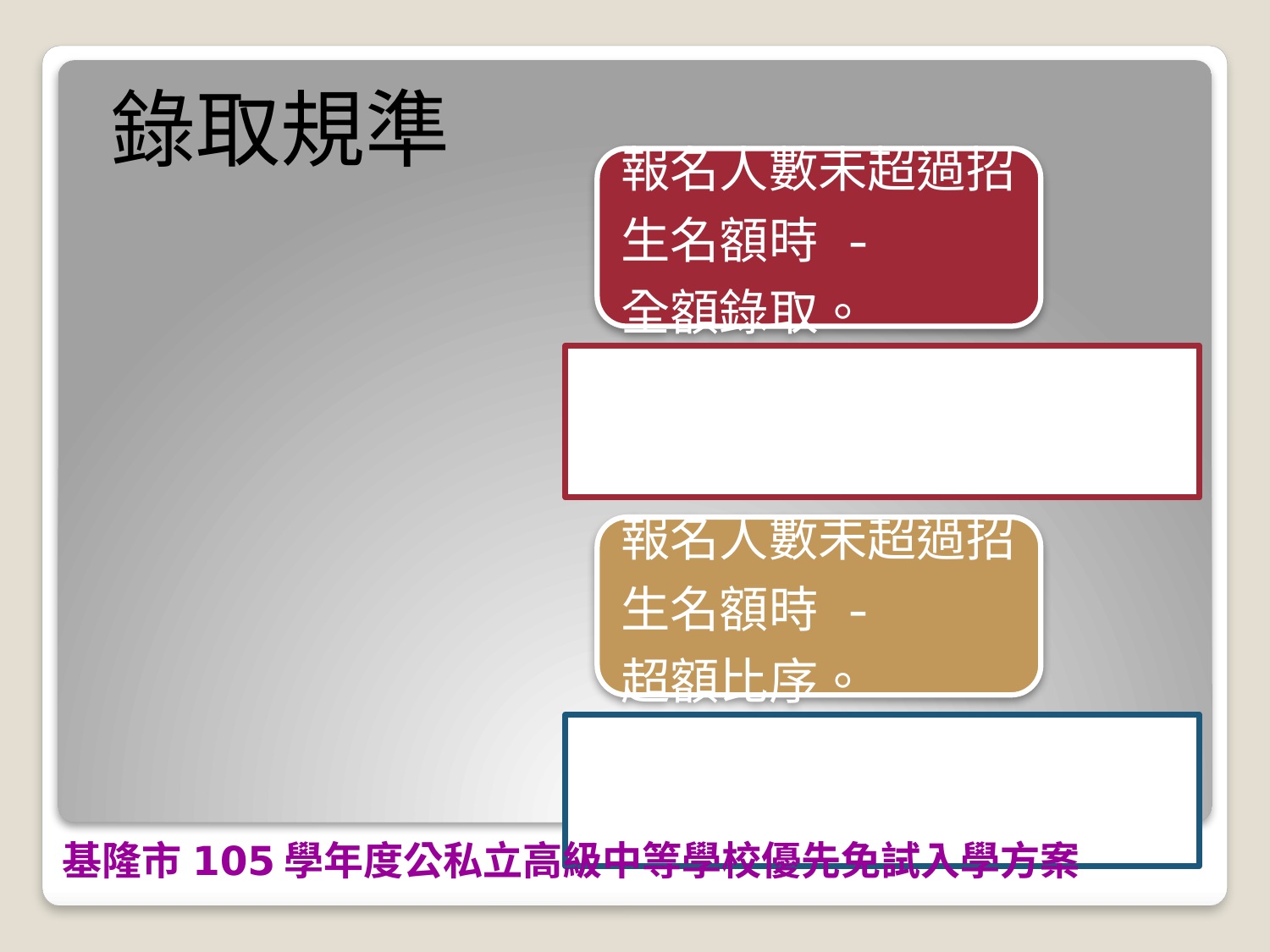

錄取規準
報名人數未超過招生名額時 -
全額錄取。
報名人數未超過招生名額時 -
超額比序。
基隆市105學年度公私立高級中等學校優先免試入學方案